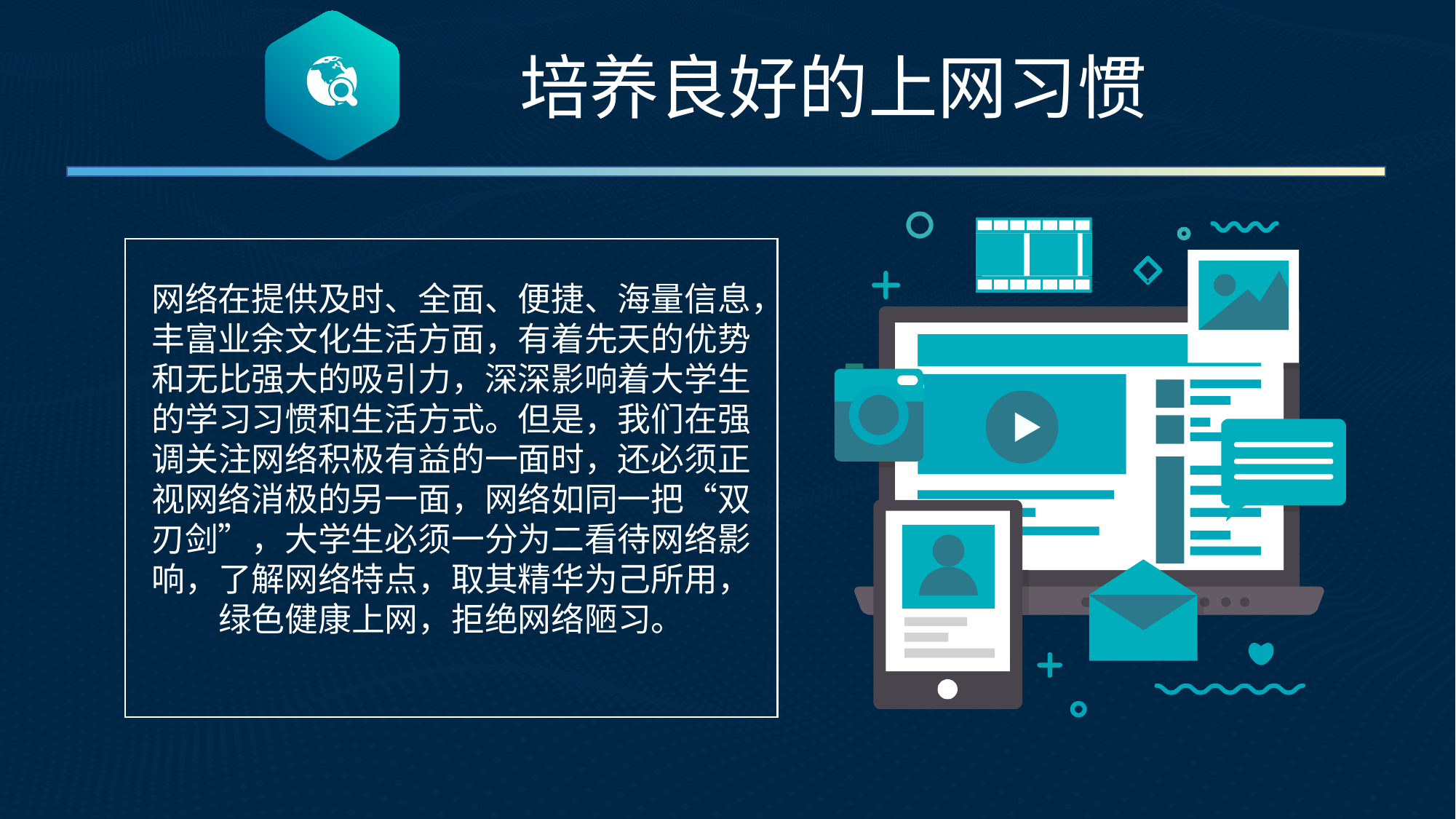

培养良好的上网习惯

网络在提供及时、全面、便捷、海量信息，丰富业余文化生活方面，有着先天的优势和无比强大的吸引力，深深影响着大学生的学习习惯和生活方式。但是，我们在强调关注网络积极有益的一面时，还必须正视网络消极的另一面，网络如同一把“双刃剑”，大学生必须一分为二看待网络影响，了解网络特点，取其精华为己所用，绿色健康上网，拒绝网络陋习。